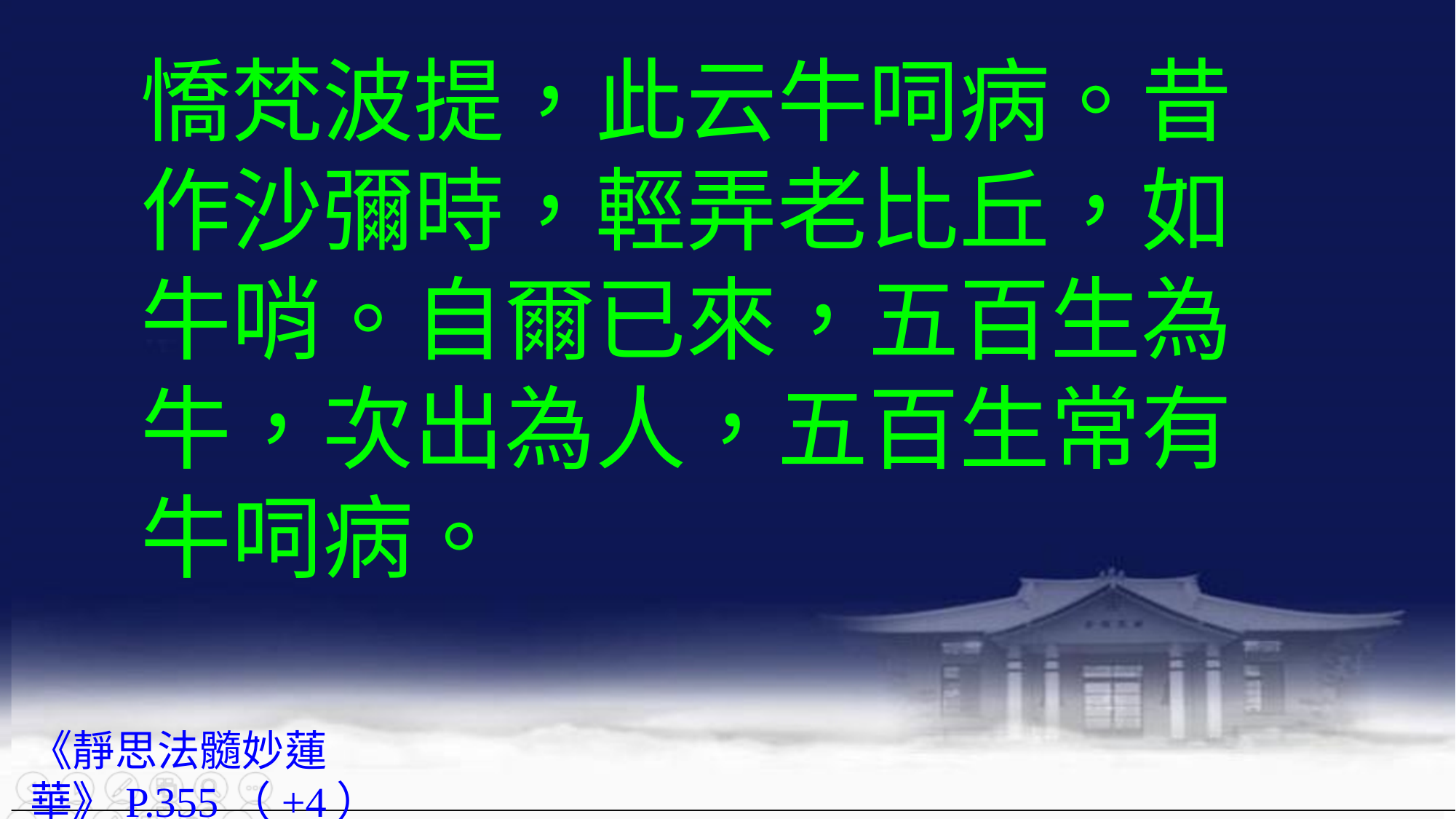

憍梵波提，此云牛呞病。昔作沙彌時，輕弄老比丘，如牛哨。自爾已來，五百生為牛，次出為人，五百生常有牛呞病。
《靜思法髓妙蓮華》P.355（+4）